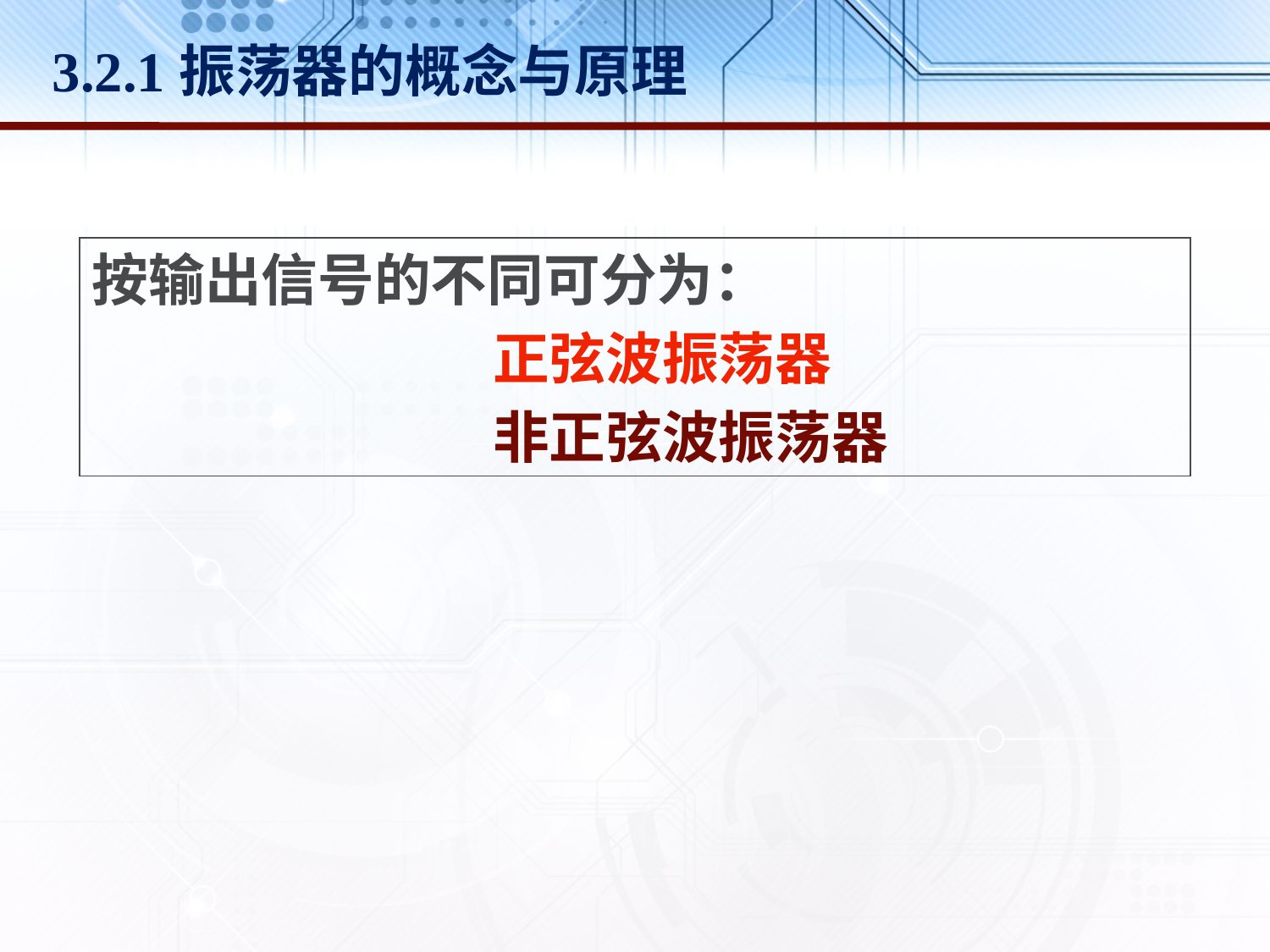

3.2.1振荡器的概念与原理

按输出信号的不同可分为：
                              正弦波振荡器
                              非正弦波振荡器